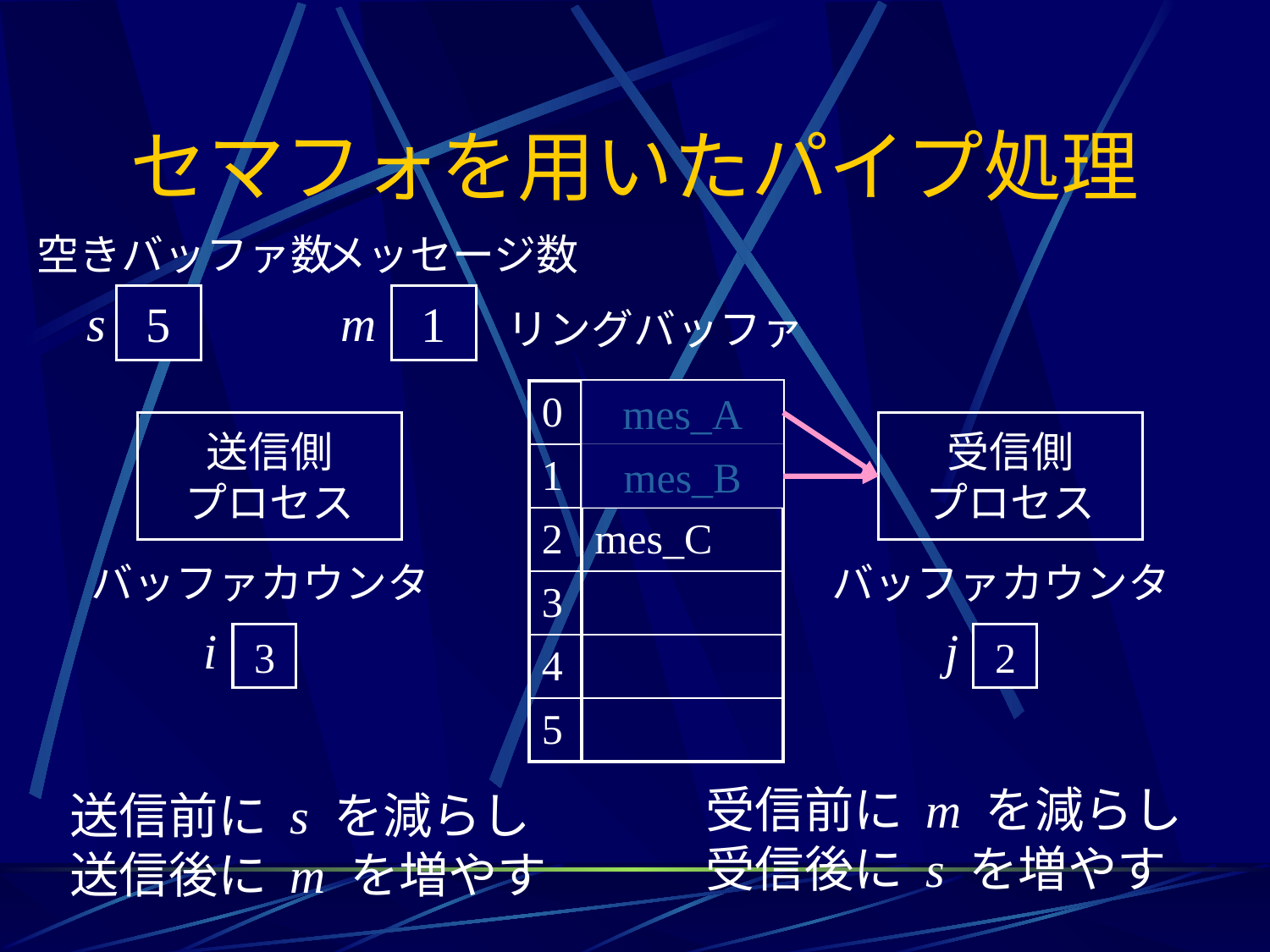

# セマフォを用いたパイプ処理
空きバッファ数
メッセージ数
s
3
m
3
2
4
5
1
リングバッファ
| 0 | mes\_A |
| --- | --- |
| 1 | mes\_B |
| 2 | mes\_C |
| 3 |  |
| 4 |  |
| 5 |  |
mes_A

送信側
プロセス
受信側
プロセス
mes_B

バッファカウンタ
バッファカウンタ
i
j
3
0
1
2
受信前に m を減らし
受信後に s を増やす
送信前に s を減らし
送信後に m を増やす